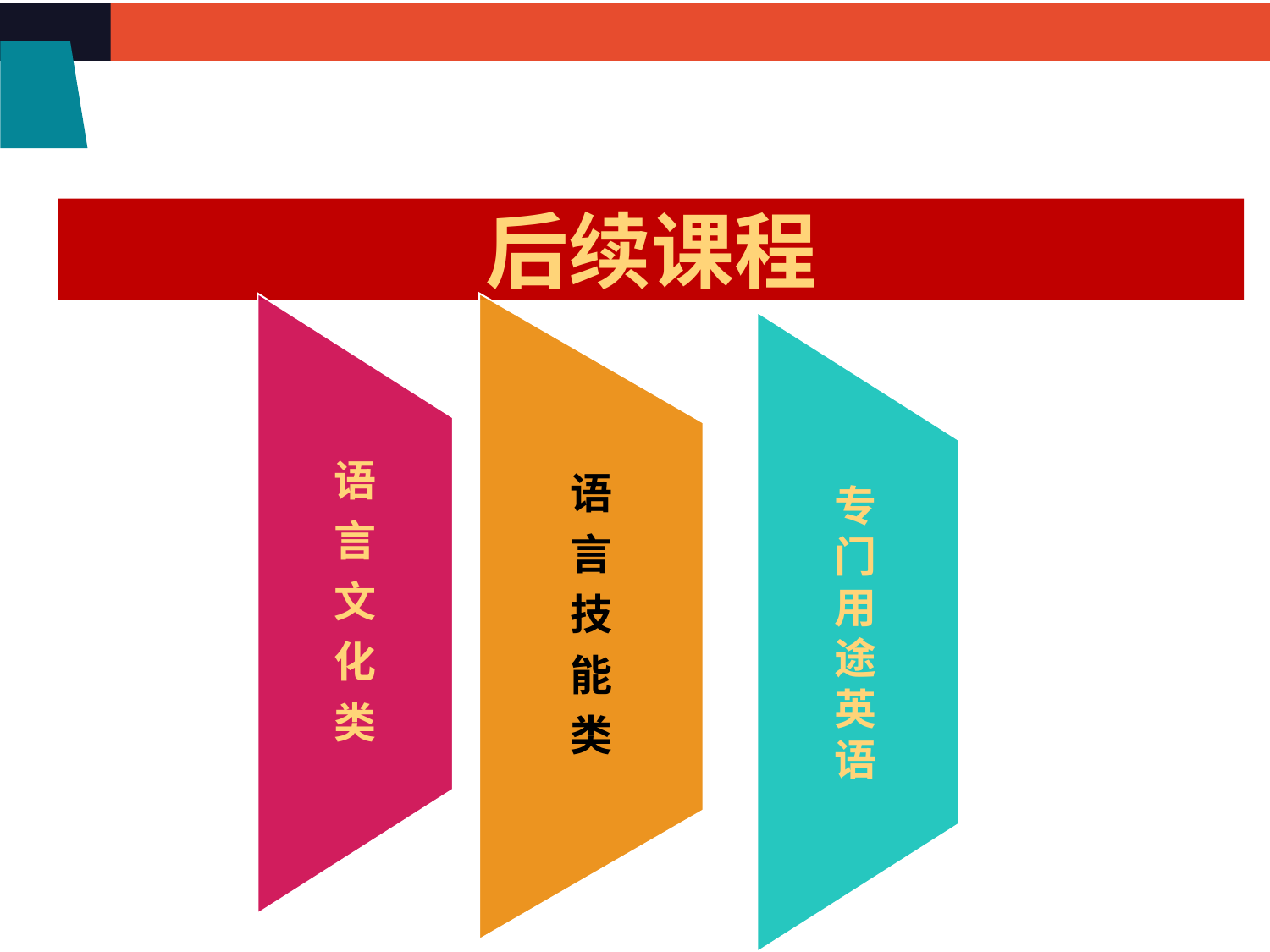

后续课程
语
言
技
能
类
语
言
文
化
类
 专
 门
 用
 途
 英
 语